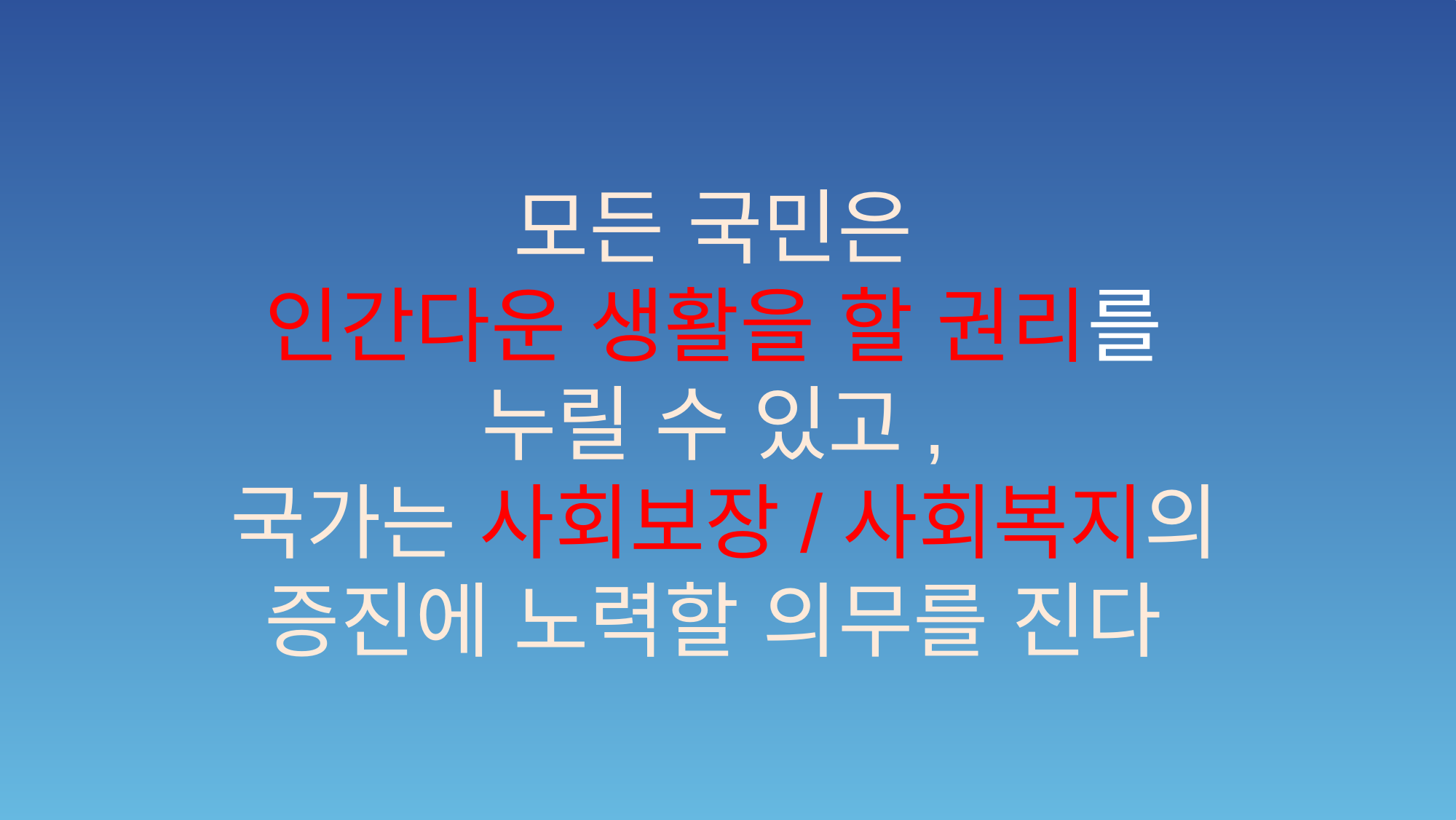

모든 국민은
인간다운 생활을 할 권리를
누릴 수 있고,
국가는 사회보장/사회복지의
증진에 노력할 의무를 진다